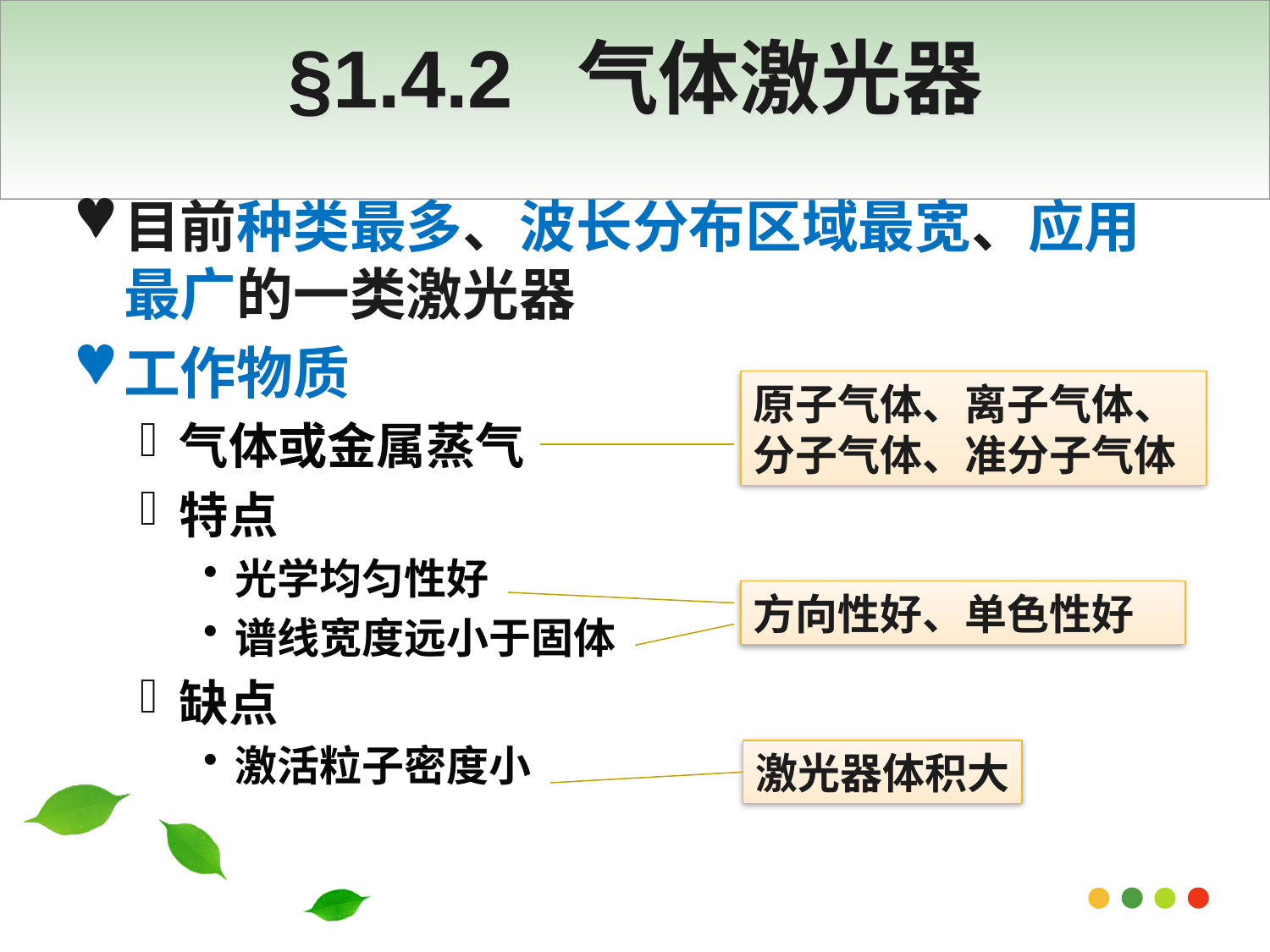

# §1.4.2  气体激光器
目前种类最多、波长分布区域最宽、应用最广的一类激光器
工作物质
气体或金属蒸气
特点
光学均匀性好
谱线宽度远小于固体
缺点
激活粒子密度小
原子气体、离子气体、分子气体、准分子气体
方向性好、单色性好
激光器体积大